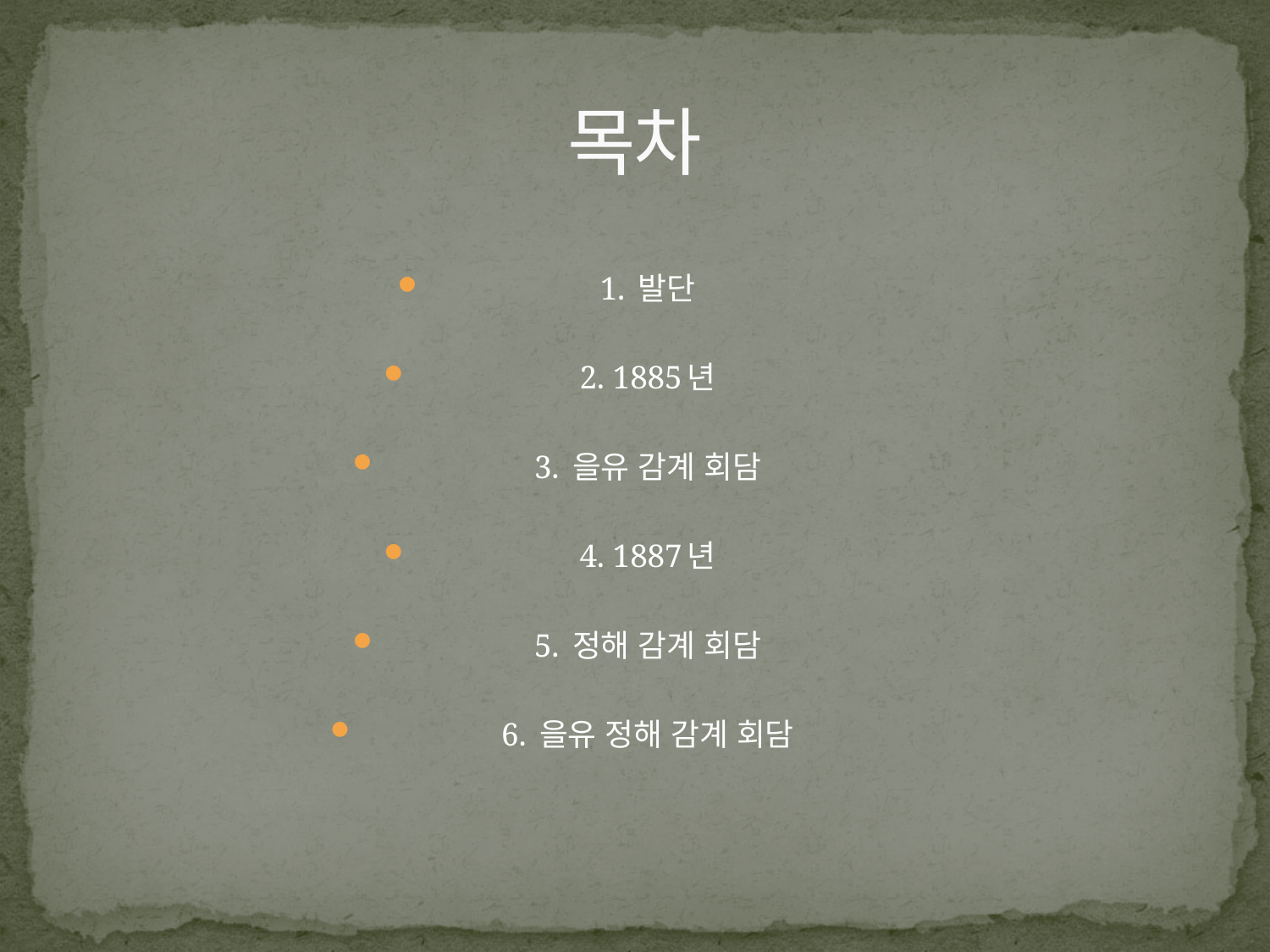

# 목차

1. 발단

2. 1885년

3. 을유 감계 회담

4. 1887년

5. 정해 감계 회담

6. 을유 정해 감계 회담